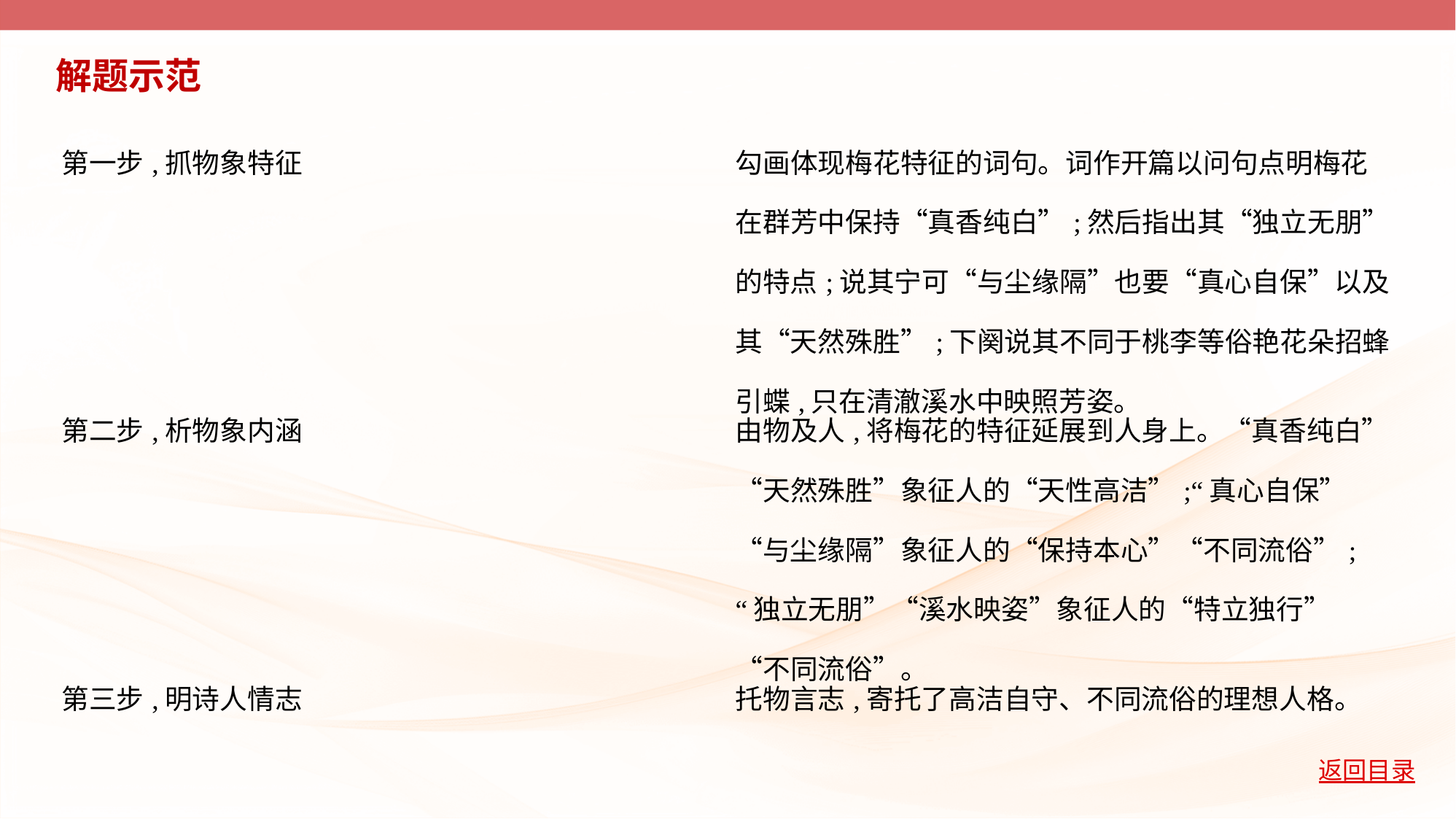

解题示范
| 第一步,抓物象特征 | 勾画体现梅花特征的词句。词作开篇以问句点明梅花 在群芳中保持“真香纯白”;然后指出其“独立无朋” 的特点;说其宁可“与尘缘隔”也要“真心自保”以及 其“天然殊胜”;下阕说其不同于桃李等俗艳花朵招蜂 引蝶,只在清澈溪水中映照芳姿。 |
| --- | --- |
| 第二步,析物象内涵 | 由物及人,将梅花的特征延展到人身上。“真香纯白” “天然殊胜”象征人的“天性高洁”;“真心自保” “与尘缘隔”象征人的“保持本心”“不同流俗”; “独立无朋”“溪水映姿”象征人的“特立独行” “不同流俗”。 |
| 第三步,明诗人情志 | 托物言志,寄托了高洁自守、不同流俗的理想人格。 |